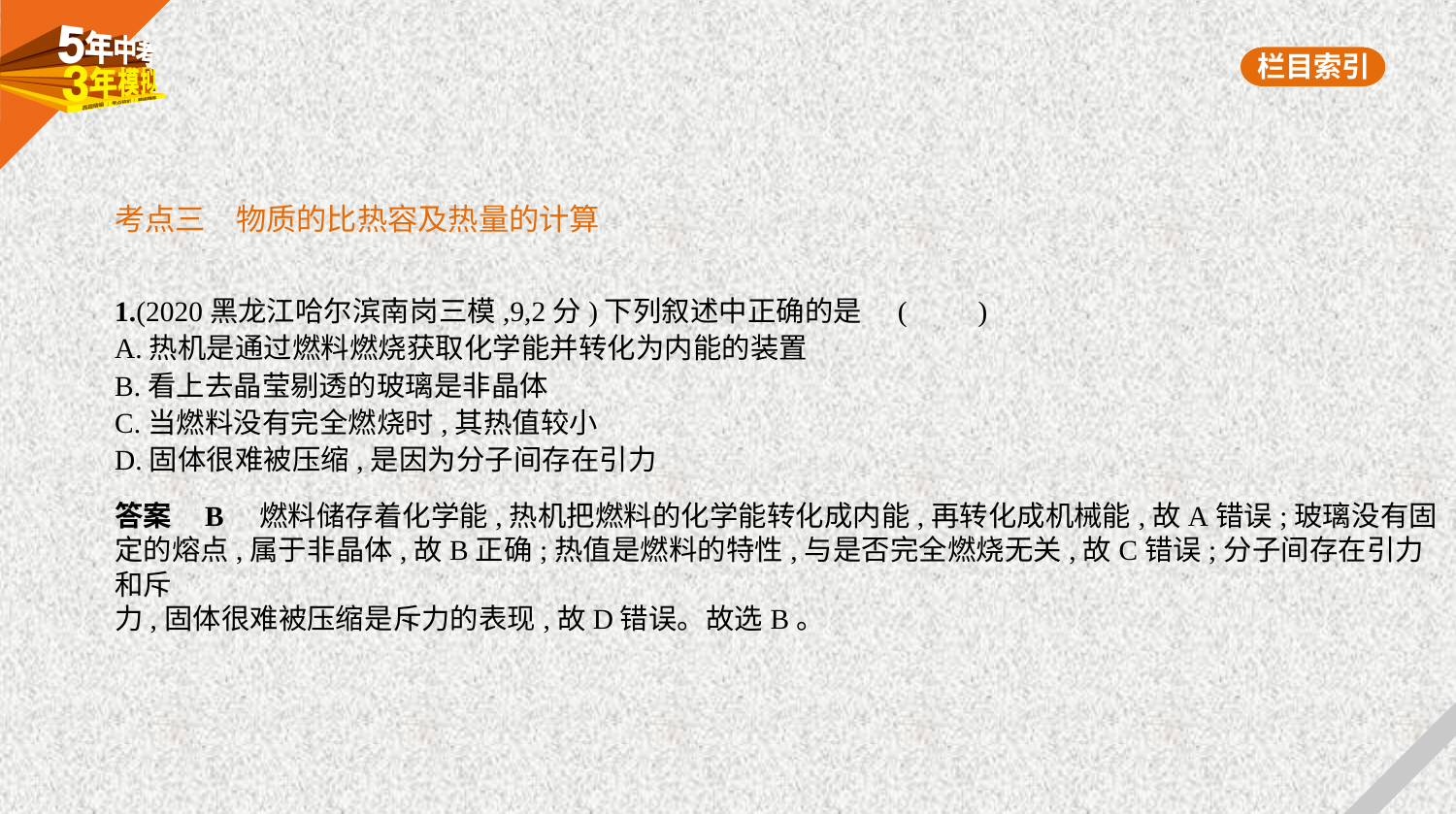

考点三　物质的比热容及热量的计算
1.(2020黑龙江哈尔滨南岗三模,9,2分)下列叙述中正确的是 (　　)
A.热机是通过燃料燃烧获取化学能并转化为内能的装置
B.看上去晶莹剔透的玻璃是非晶体
C.当燃料没有完全燃烧时,其热值较小
D.固体很难被压缩,是因为分子间存在引力
答案    B　燃料储存着化学能,热机把燃料的化学能转化成内能,再转化成机械能,故A错误;玻璃没有固
定的熔点,属于非晶体,故B正确;热值是燃料的特性,与是否完全燃烧无关,故C错误;分子间存在引力和斥
力,固体很难被压缩是斥力的表现,故D错误。故选B。